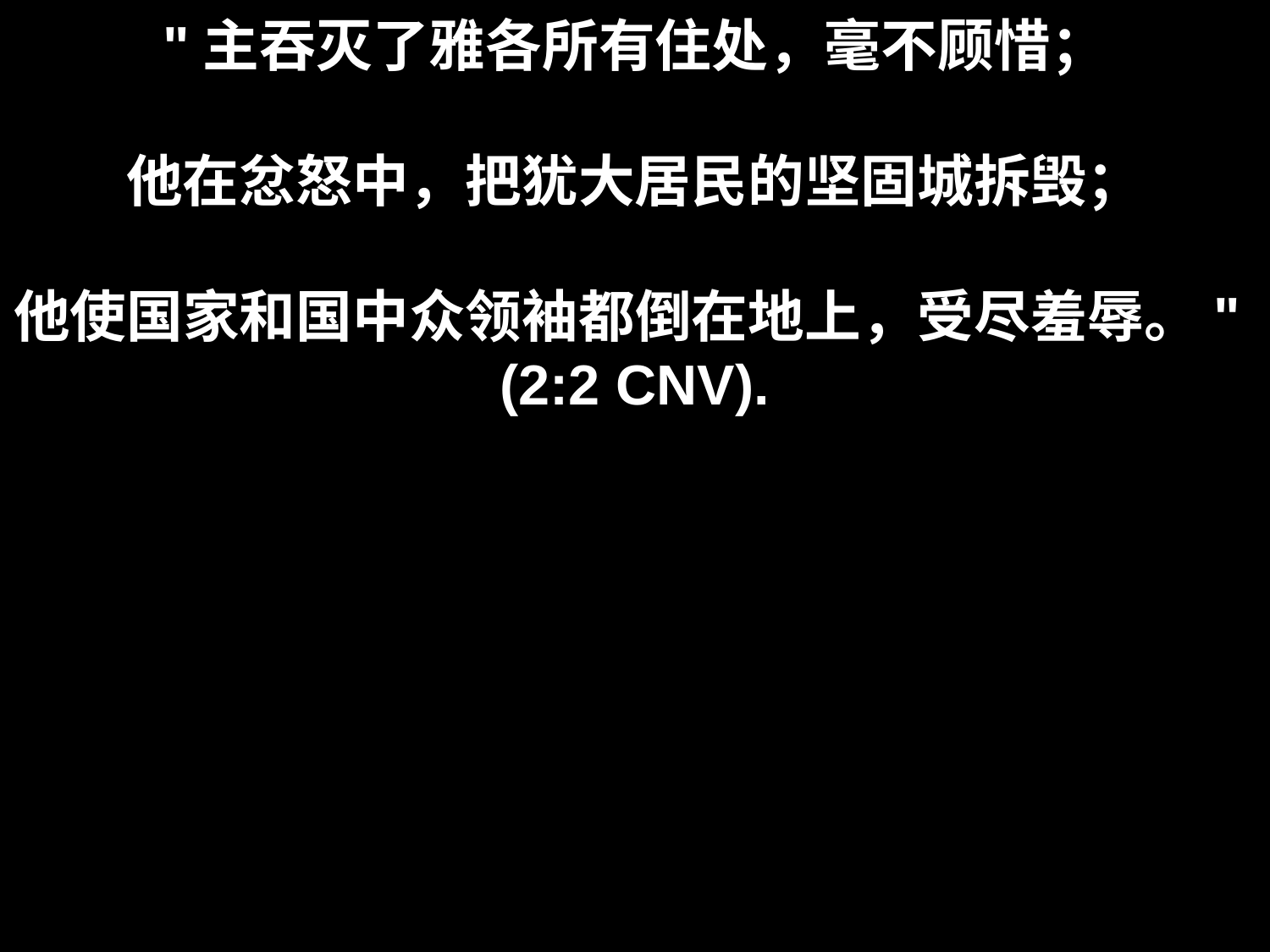

# "主吞灭了雅各所有住处，毫不顾惜； 他在忿怒中，把犹大居民的坚固城拆毁； 他使国家和国中众领袖都倒在地上，受尽羞辱。" (2:2 CNV).